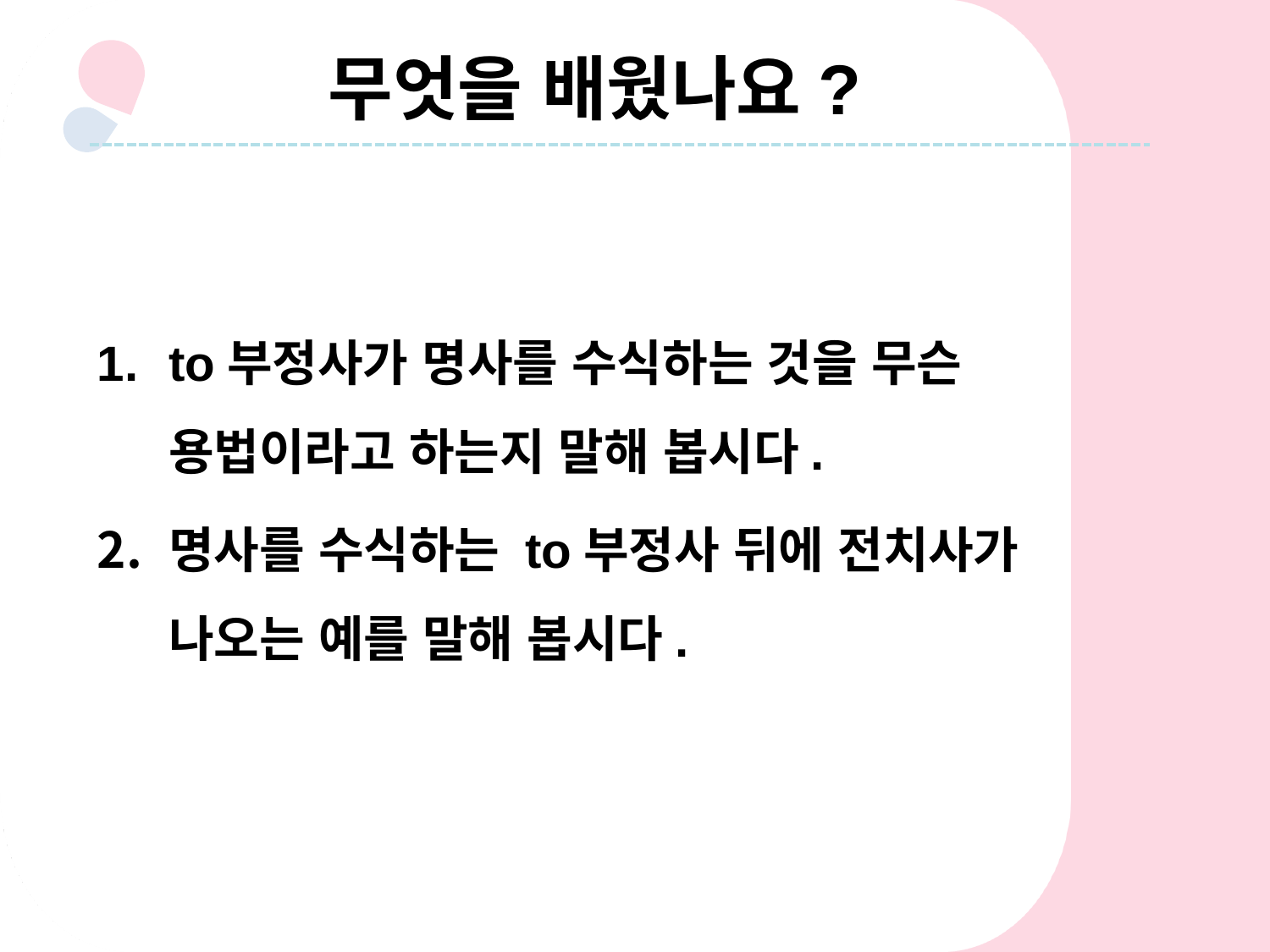

무엇을 배웠나요?
to부정사가 명사를 수식하는 것을 무슨 용법이라고 하는지 말해 봅시다.
명사를 수식하는 to부정사 뒤에 전치사가 나오는 예를 말해 봅시다.